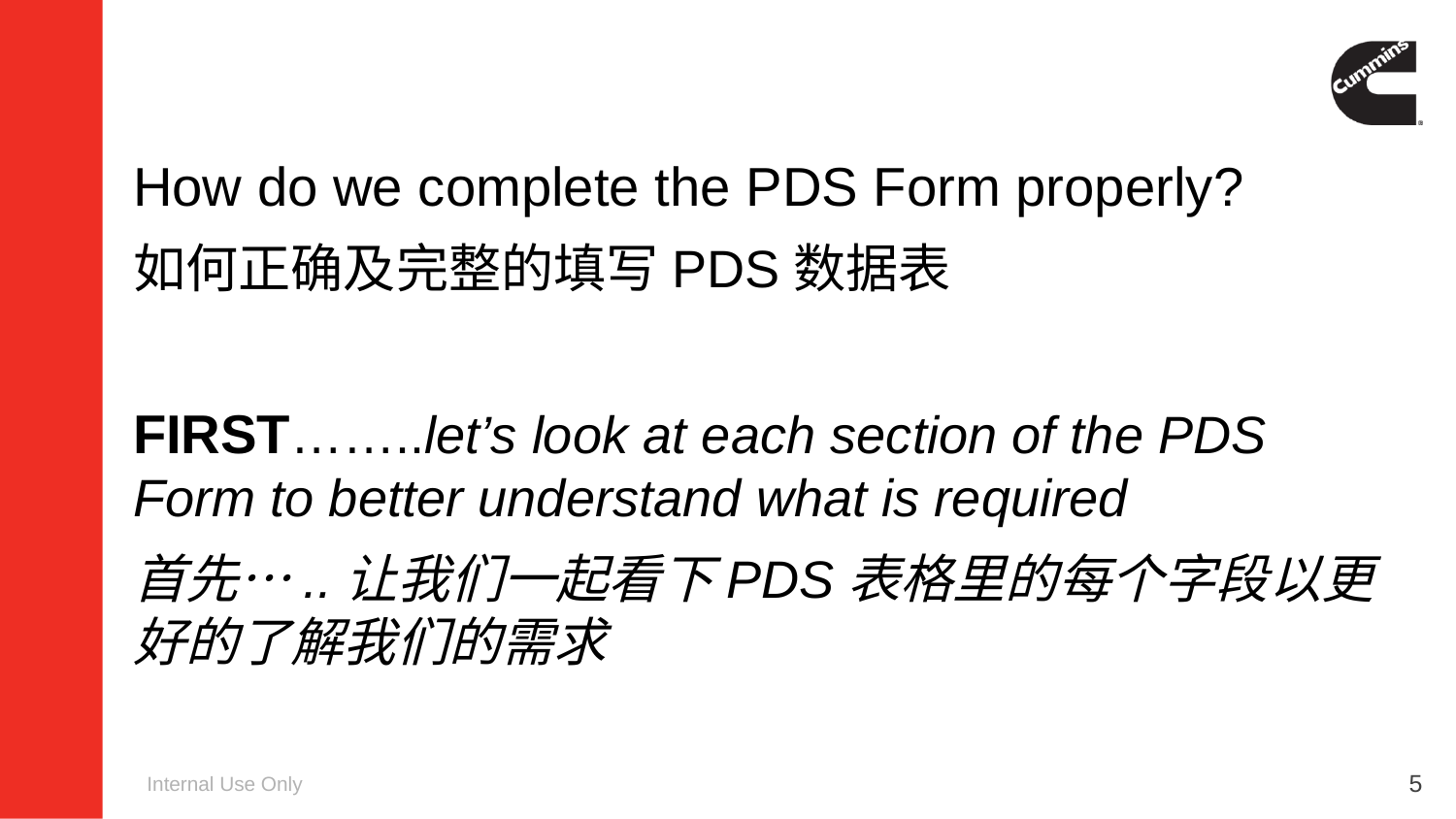

How do we complete the PDS Form properly?
如何正确及完整的填写PDS数据表

FIRST……..let’s look at each section of the PDS Form to better understand what is required
首先…..让我们一起看下PDS表格里的每个字段以更好的了解我们的需求
Internal Use Only
5